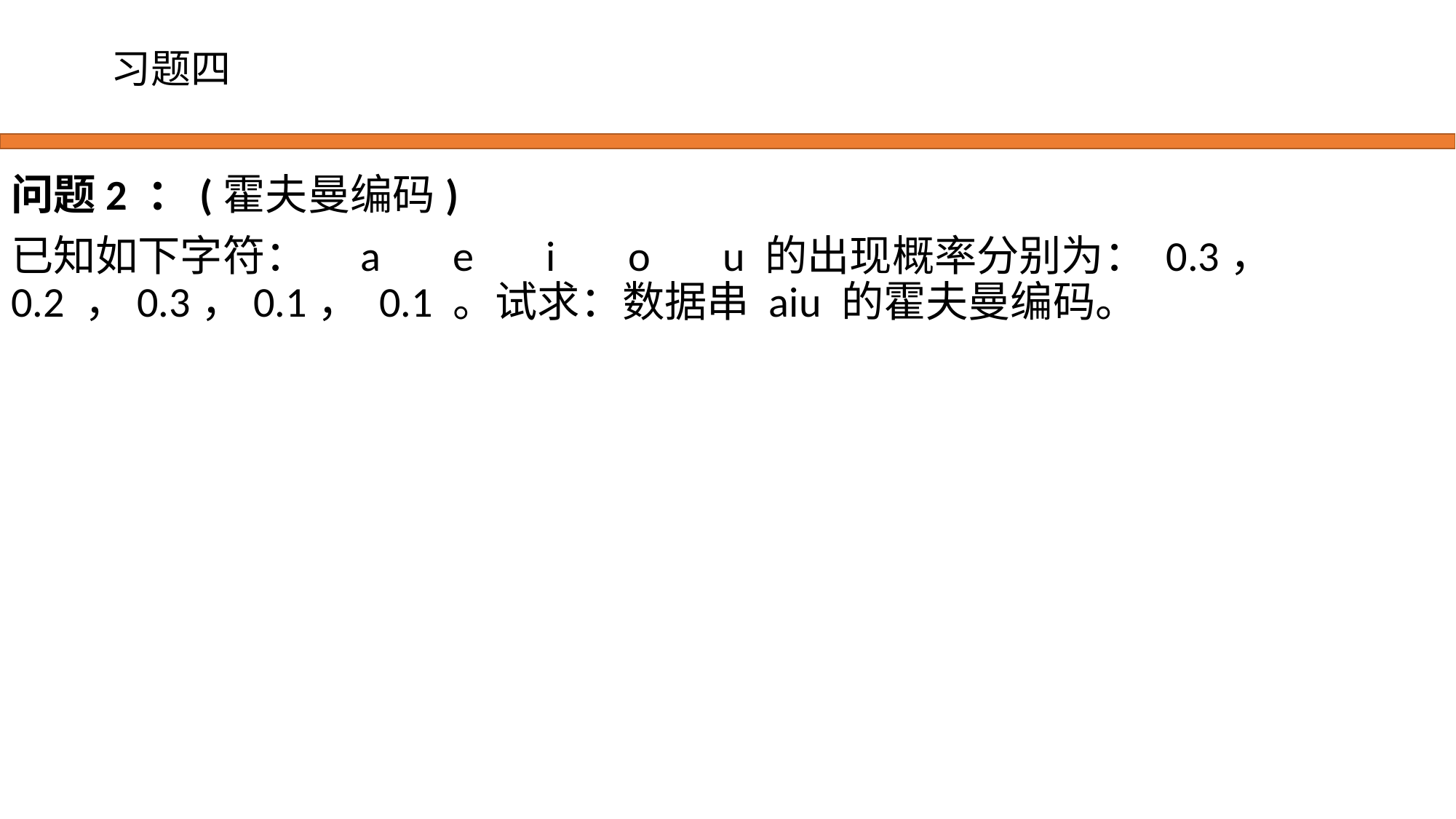

# 习题四

问题2 ：(霍夫曼编码)
已知如下字符：　a　 e 　i　 o 　u 的出现概率分别为： 0.3， 0.2 ，0.3，0.1， 0.1 。试求：数据串 aiu 的霍夫曼编码。